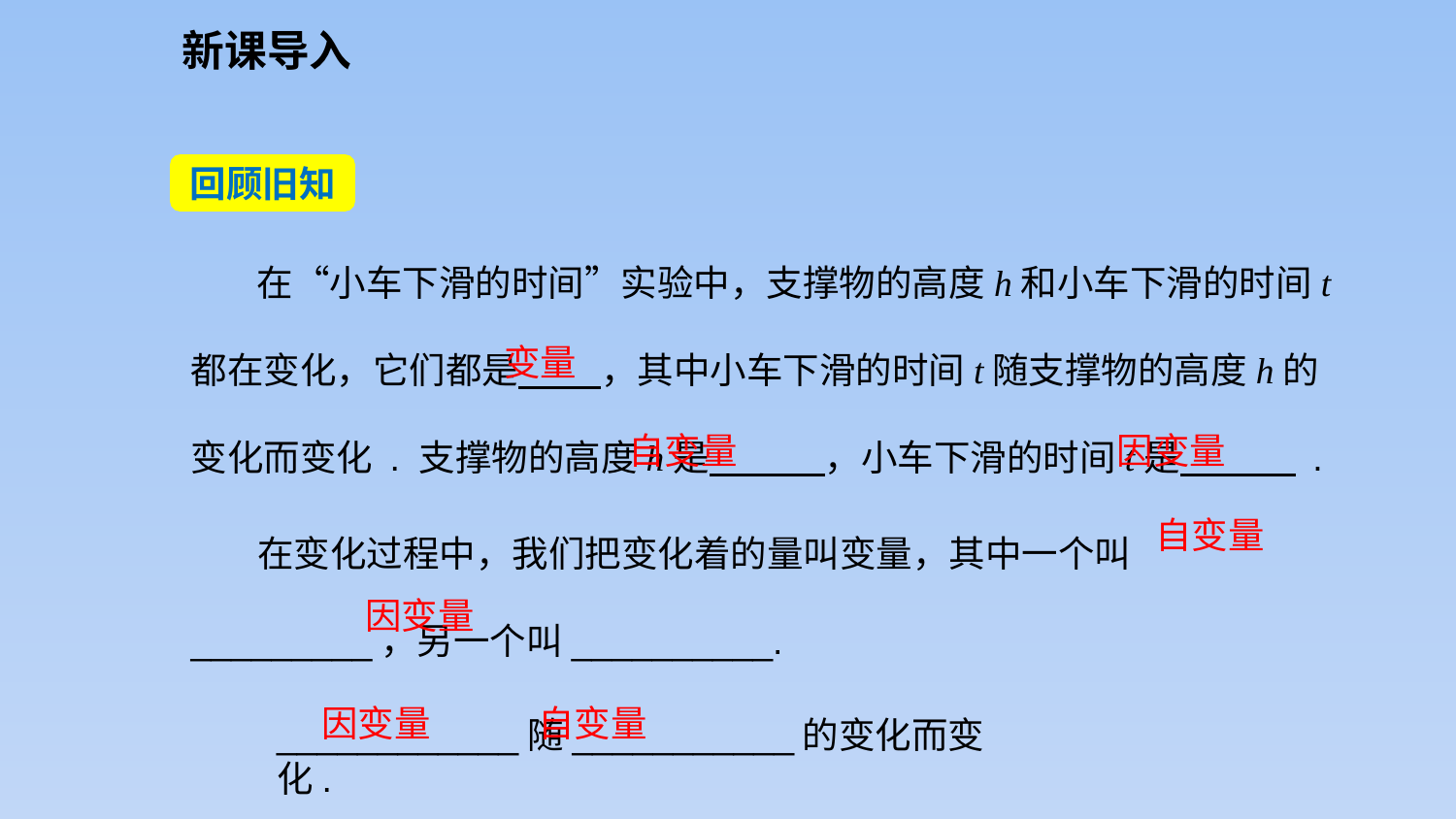

新课导入

回顾旧知
       在“小车下滑的时间”实验中，支撑物的高度h和小车下滑的时间t都在变化，它们都是          ，其中小车下滑的时间t随支撑物的高度h的变化而变化 . 支撑物的高度h是              ，小车下滑的时间t是               .
变量
自变量
因变量
       在变化过程中，我们把变化着的量叫变量，其中一个叫_________，另一个叫__________.
自变量
因变量
因变量
自变量
____________随___________的变化而变化.